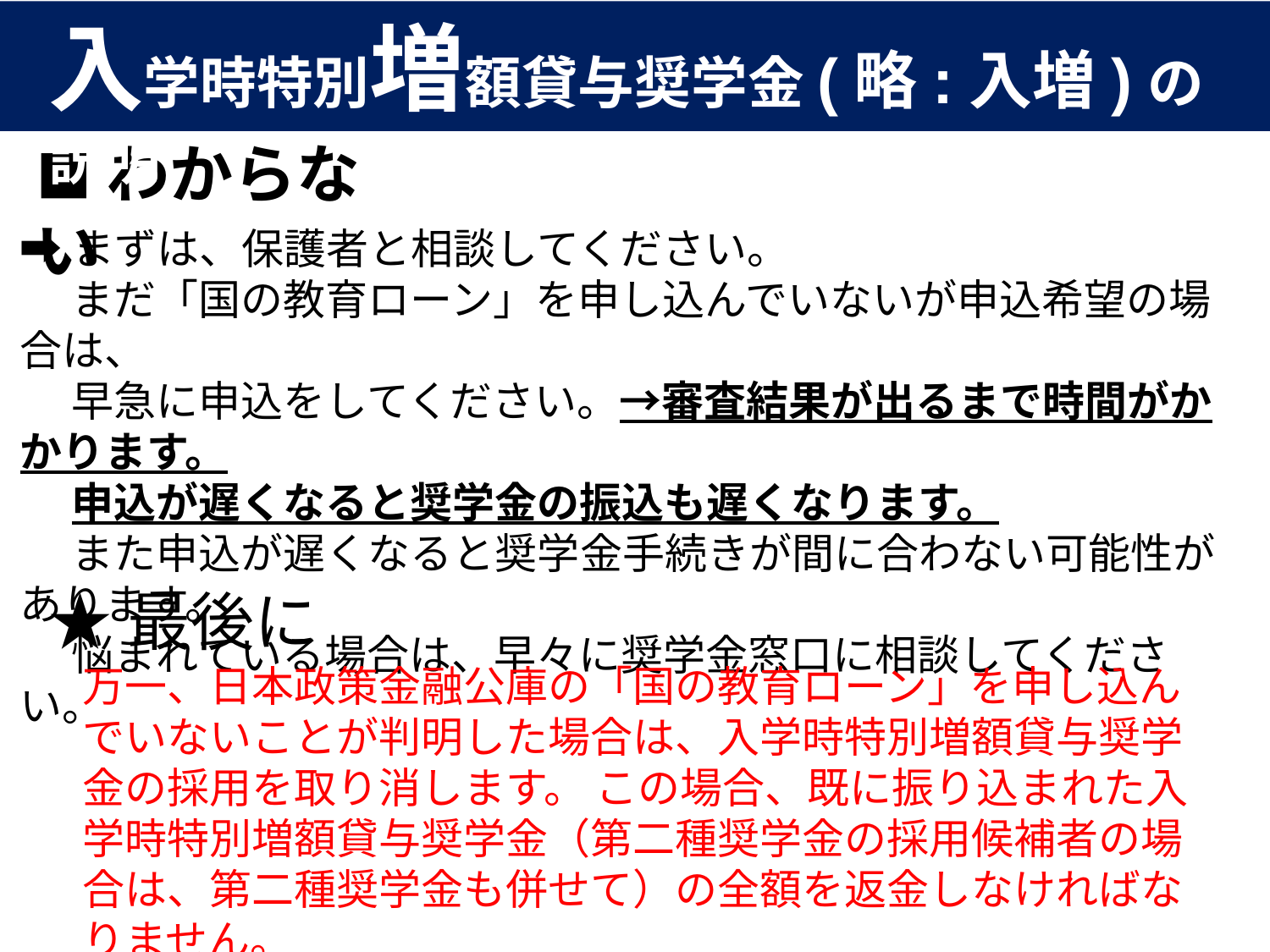

入学時特別増額貸与奨学金(略:入増)の説明
■わからない
➡まずは、保護者と相談してください。
　 まだ「国の教育ローン」を申し込んでいないが申込希望の場合は、
　 早急に申込をしてください。→審査結果が出るまで時間がかかります。
　 申込が遅くなると奨学金の振込も遅くなります。
　 また申込が遅くなると奨学金手続きが間に合わない可能性があります。
　 悩まれている場合は、早々に奨学金窓口に相談してください。
★最後に
万一、日本政策金融公庫の「国の教育ローン」を申し込んでいないことが判明した場合は、入学時特別増額貸与奨学金の採用を取り消します。 この場合、既に振り込まれた入学時特別増額貸与奨学金（第二種奨学金の採用候補者の場合は、第二種奨学金も併せて）の全額を返金しなければなりません。